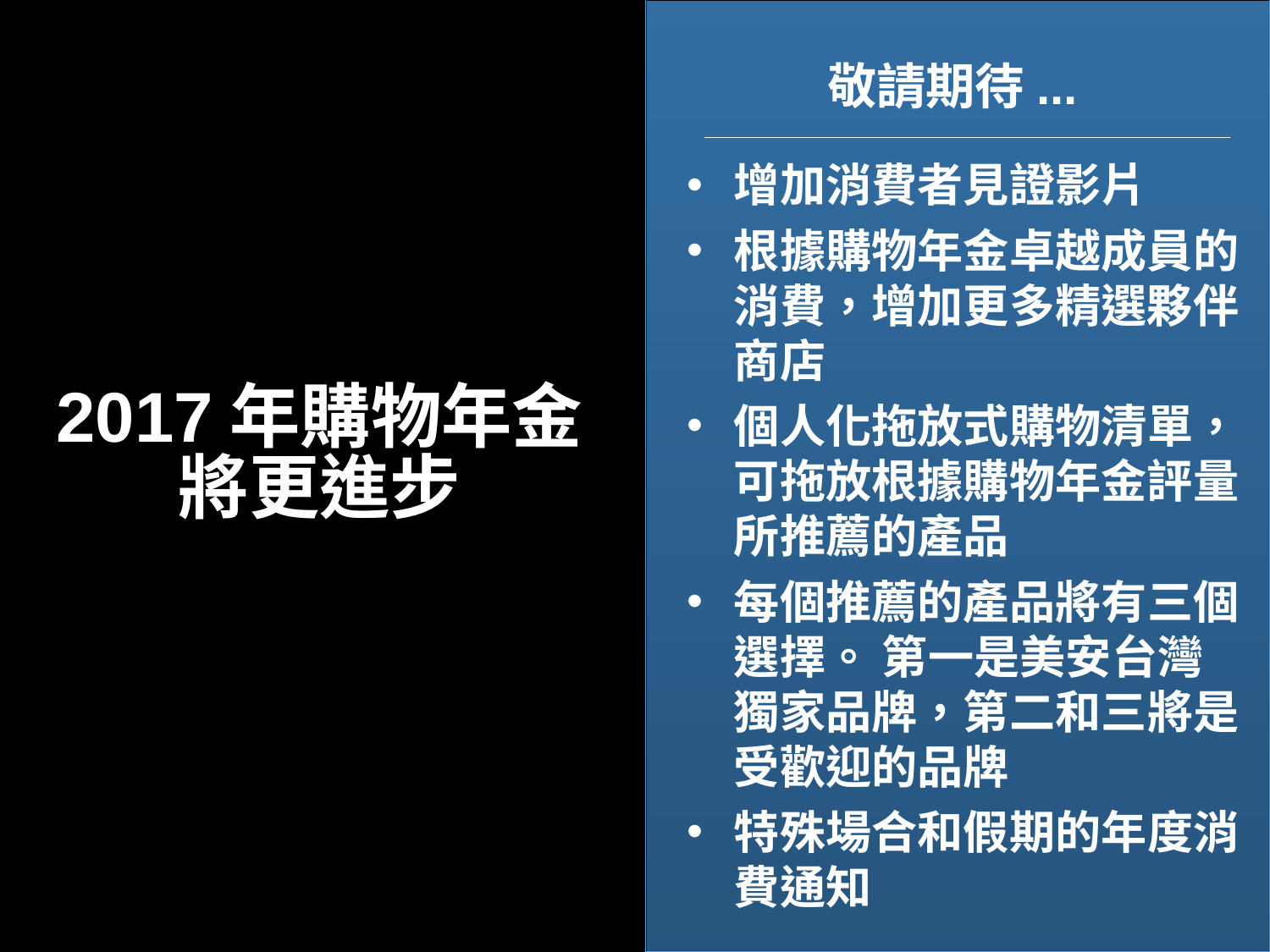

# 敬請期待...
增加消費者見證影片
根據購物年金卓越成員的消費，增加更多精選夥伴商店
個人化拖放式購物清單，可拖放根據購物年金評量所推薦的產品
每個推薦的產品將有三個選擇。 第一是美安台灣獨家品牌，第二和三將是受歡迎的品牌
特殊場合和假期的年度消費通知
2017年購物年金將更進步